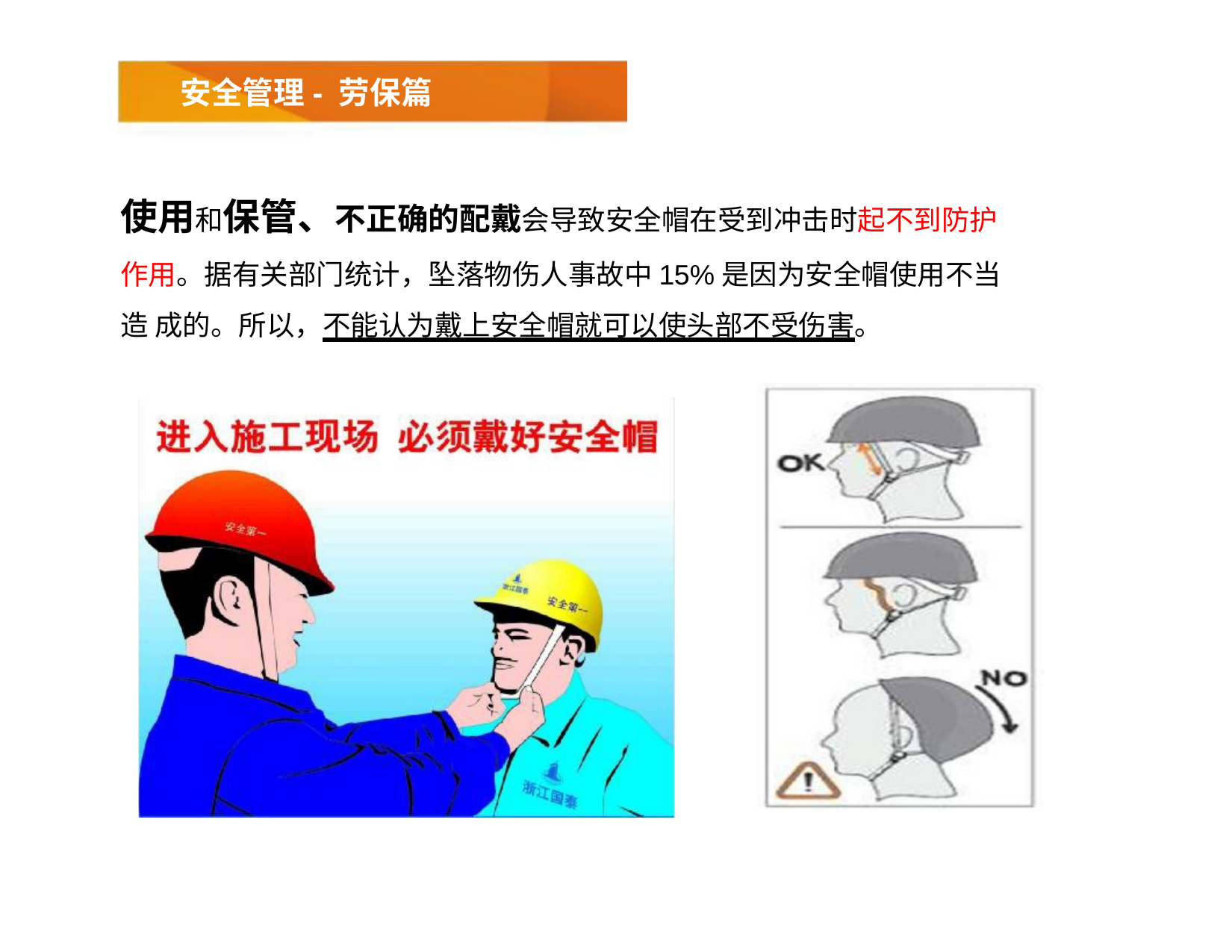

# 安全管理- 劳保篇
使用和保管、不正确的配戴会导致安全帽在受到冲击时起不到防护
作用。据有关部门统计，坠落物伤人事故中15%是因为安全帽使用不当造 成的。所以，不能认为戴上安全帽就可以使头部不受伤害。